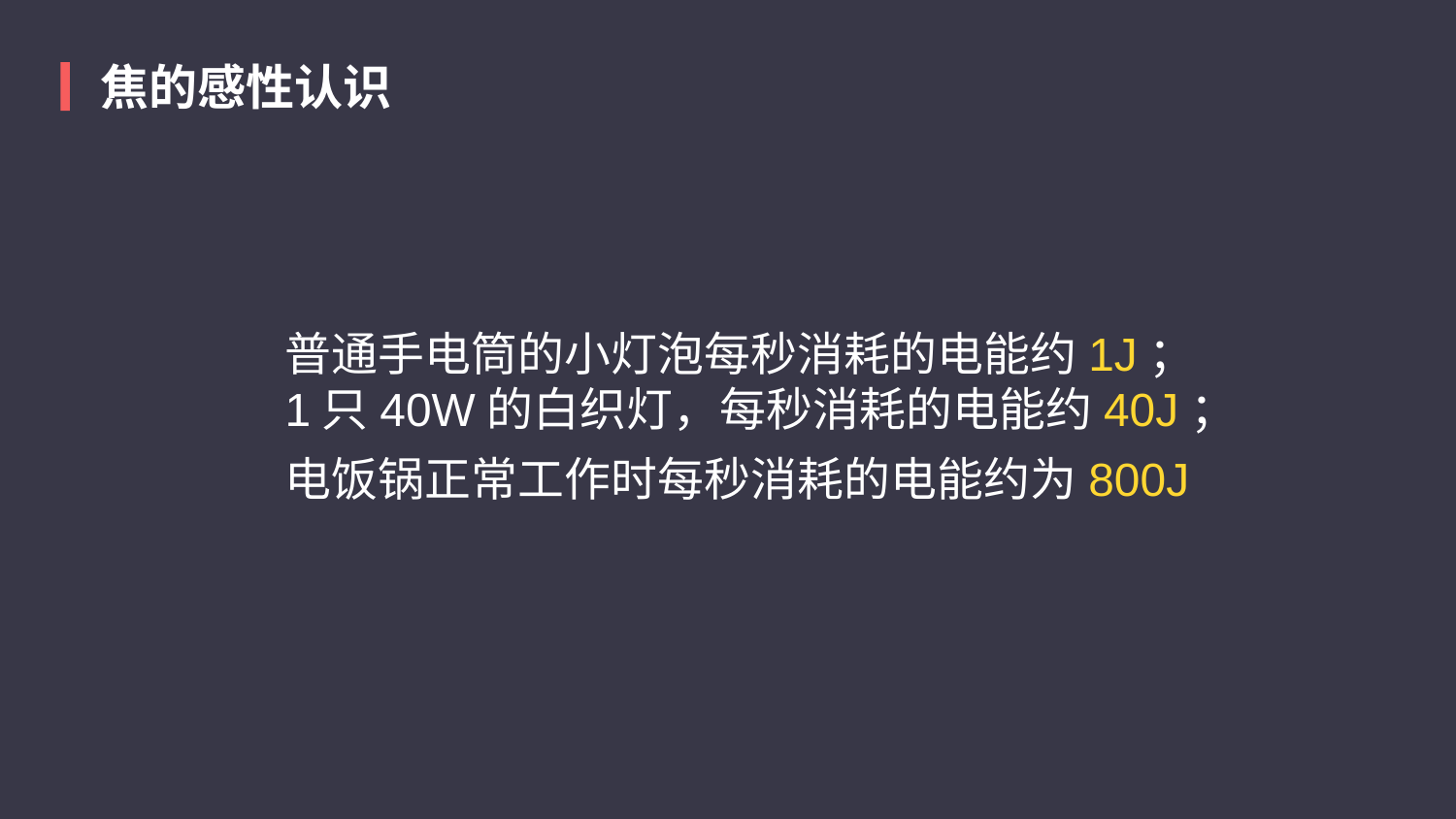

焦的感性认识

普通手电筒的小灯泡每秒消耗的电能约1J；
1只40W的白织灯，每秒消耗的电能约40J；
电饭锅正常工作时每秒消耗的电能约为800J